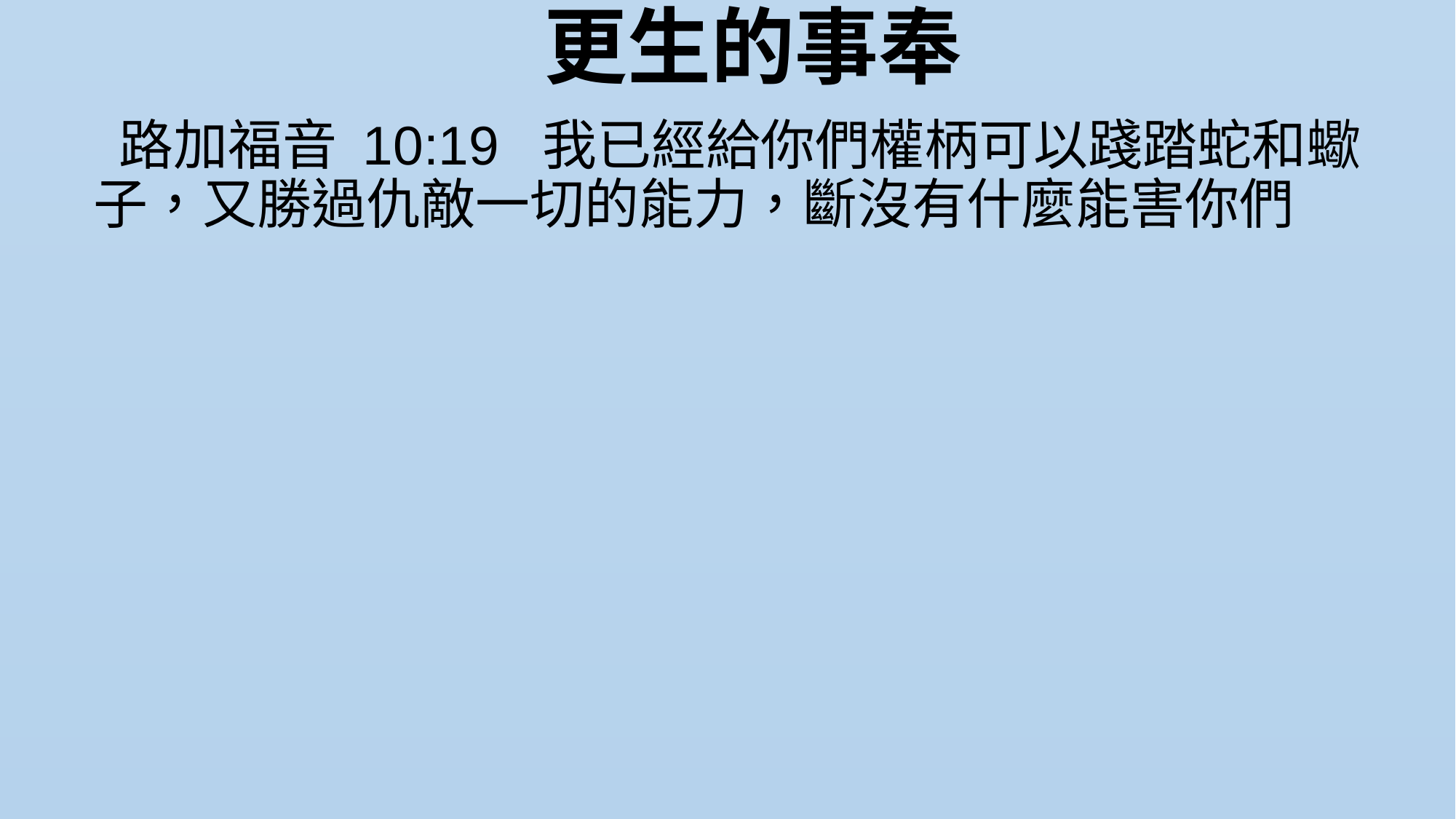

# 更生的事奉
 路加福音 10:19  我已經給你們權柄可以踐踏蛇和蠍子，又勝過仇敵一切的能力，斷沒有什麼能害你們